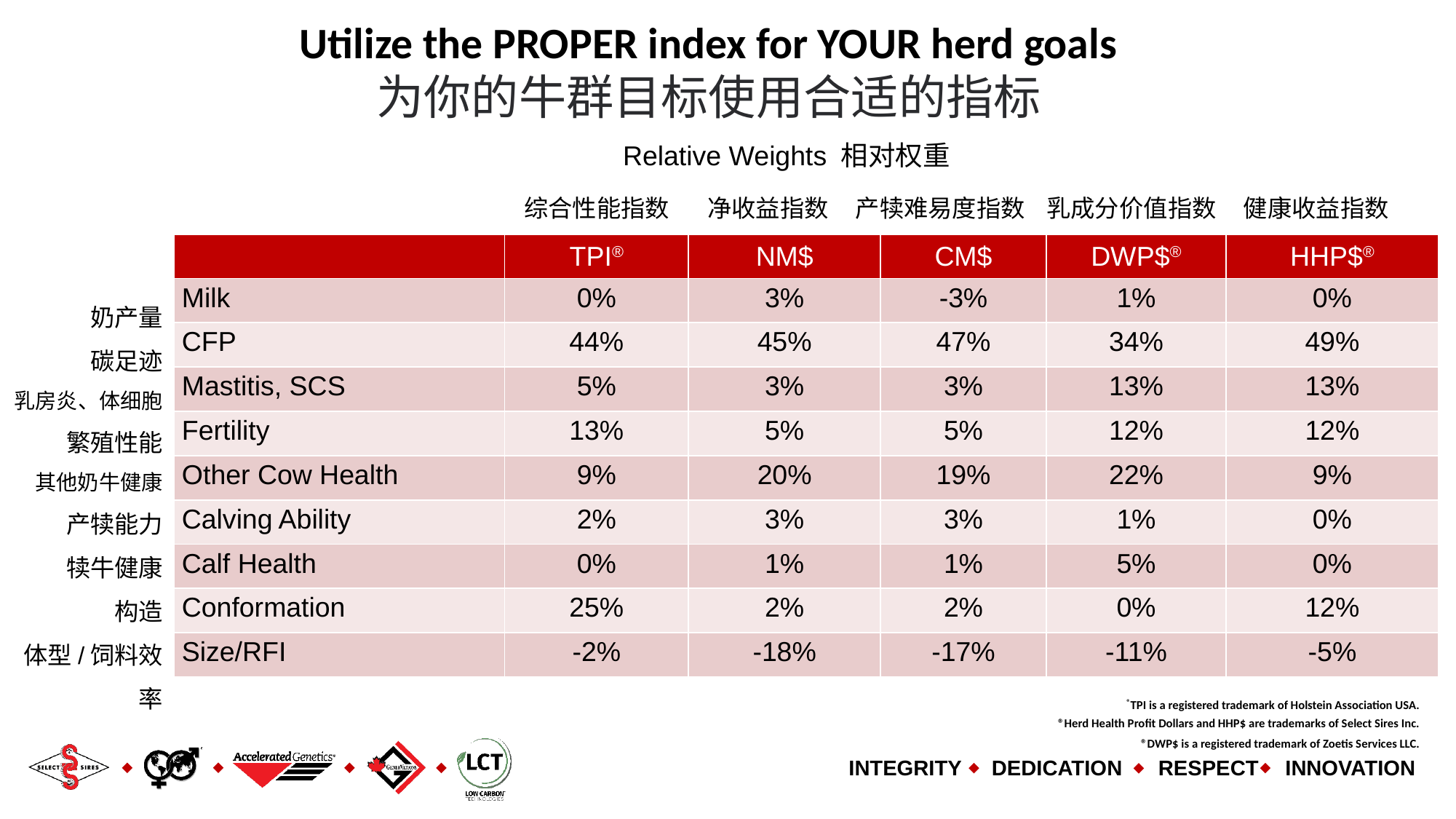

Utilize the PROPER index for YOUR herd goals
为你的牛群目标使用合适的指标
Relative Weights 相对权重
综合性能指数       净收益指数     产犊难易度指数    乳成分价值指数     健康收益指数
|  | TPI® | NM$ | CM$ | DWP$® | HHP$® |
| --- | --- | --- | --- | --- | --- |
| Milk | 0% | 3% | -3% | 1% | 0% |
| CFP | 44% | 45% | 47% | 34% | 49% |
| Mastitis, SCS | 5% | 3% | 3% | 13% | 13% |
| Fertility | 13% | 5% | 5% | 12% | 12% |
| Other Cow Health | 9% | 20% | 19% | 22% | 9% |
| Calving Ability | 2% | 3% | 3% | 1% | 0% |
| Calf Health | 0% | 1% | 1% | 5% | 0% |
| Conformation | 25% | 2% | 2% | 0% | 12% |
| Size/RFI | -2% | -18% | -17% | -11% | -5% |
奶产量
碳足迹
乳房炎、体细胞
繁殖性能
其他奶牛健康
产犊能力
犊牛健康
构造
体型/饲料效率

®TPI is a registered trademark of Holstein Association USA.
®Herd Health Profit Dollars and HHP$ are trademarks of Select Sires Inc.
®DWP$ is a registered trademark of Zoetis Services LLC.